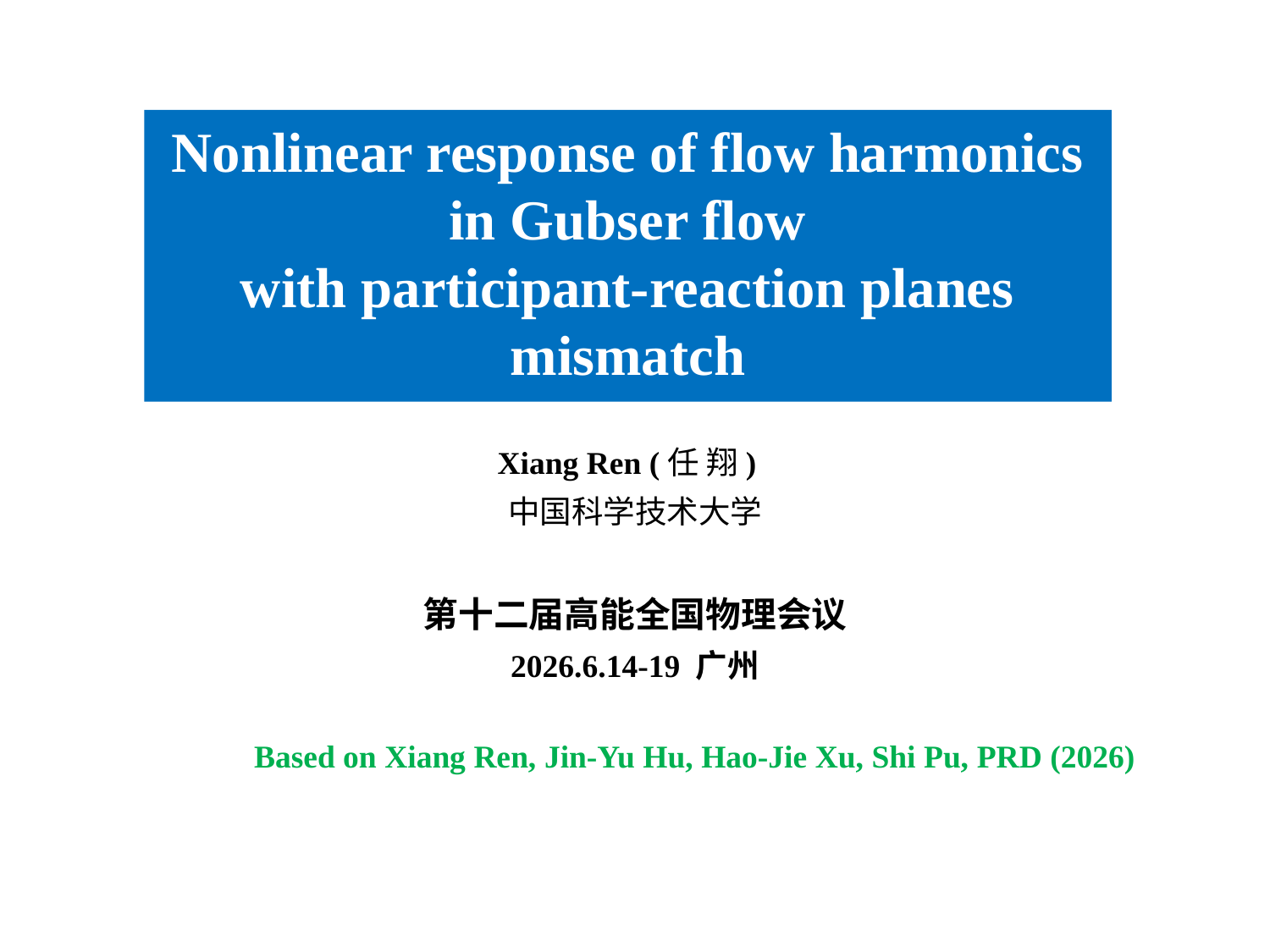

Nonlinear response of flow harmonics in Gubser flow
with participant-reaction planes mismatch
Xiang Ren (任 翔)
中国科学技术大学

第十二届高能全国物理会议
2026.6.14-19 广州

Based on Xiang Ren, Jin-Yu Hu, Hao-Jie Xu, Shi Pu, PRD (2026)

1